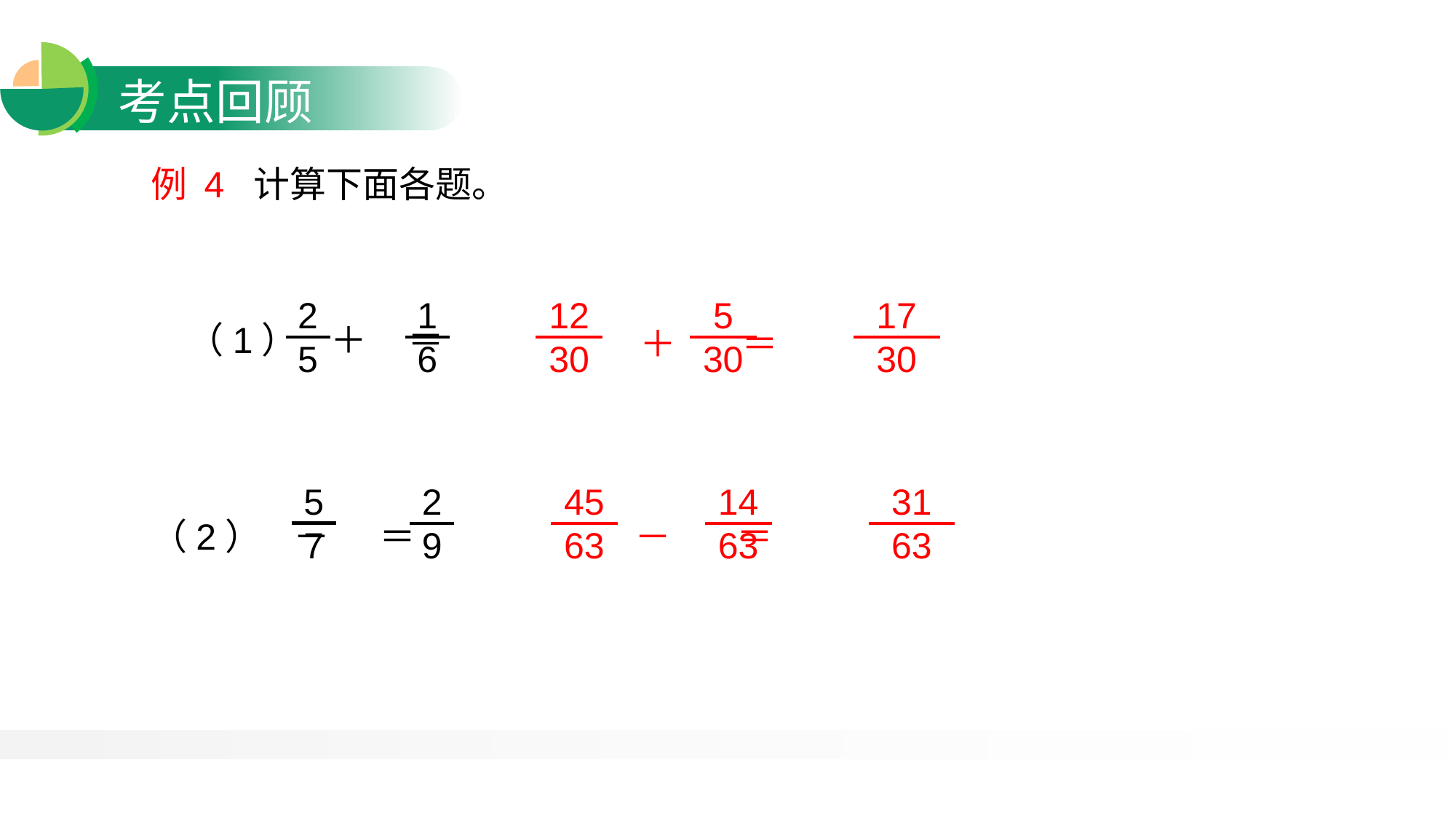

例 4  计算下面各题。
2
5
1
6
（1）    ＋     ＝
12
30
5
30
17
30
＋        ＝
5
7
2
9
（2）    －      ＝
45
63
14
63
31
63
－        ＝